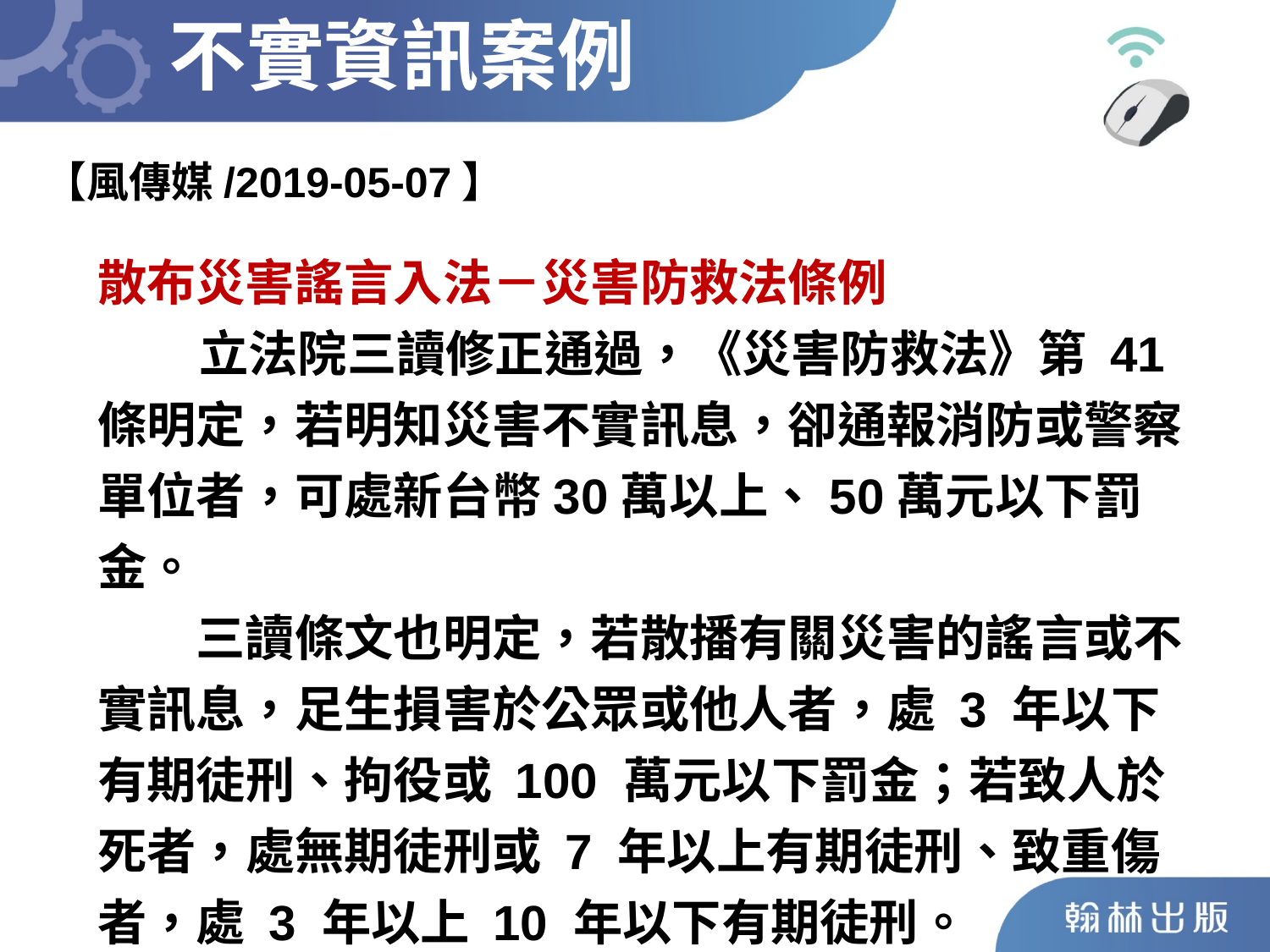

不實資訊案例
【風傳媒/2019-05-07】
散布災害謠言入法－災害防救法條例
        立法院三讀修正通過，《災害防救法》第 41 條明定，若明知災害不實訊息，卻通報消防或警察單位者，可處新台幣30萬以上、50萬元以下罰金。
　　三讀條文也明定，若散播有關災害的謠言或不實訊息，足生損害於公眾或他人者，處 3 年以下有期徒刑、拘役或 100 萬元以下罰金；若致人於死者，處無期徒刑或 7 年以上有期徒刑、致重傷者，處 3 年以上 10 年以下有期徒刑。